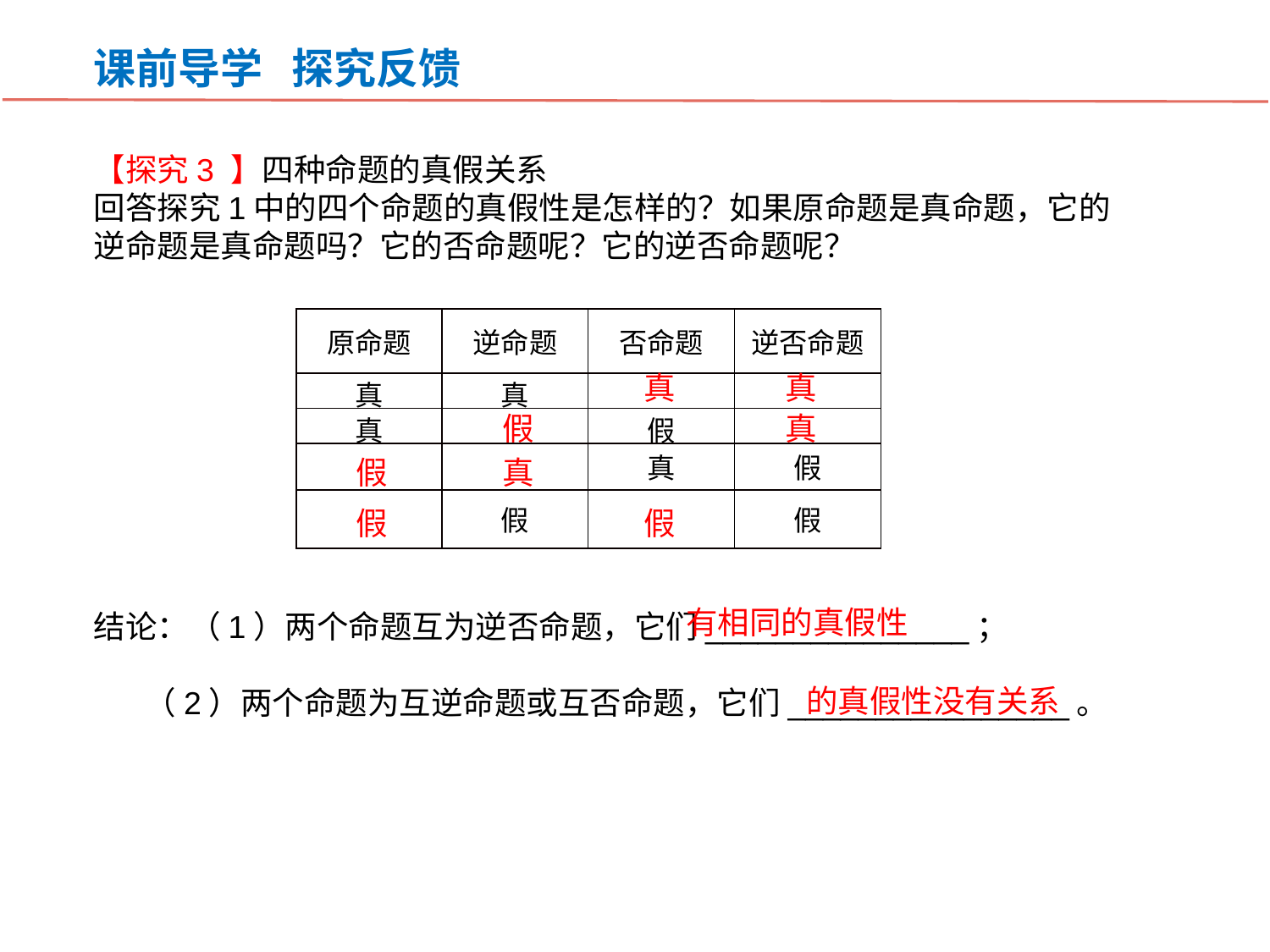

课前导学   探究反馈
【探究3 】四种命题的真假关系
回答探究1中的四个命题的真假性是怎样的？如果原命题是真命题，它的逆命题是真命题吗？它的否命题呢？它的逆否命题呢？

结论：（1）两个命题互为逆否命题，它们_______________；

      （2）两个命题为互逆命题或互否命题，它们________________。
| 原命题 | 逆命题 | 否命题 | 逆否命题 |
| --- | --- | --- | --- |
| 真 | 真 |  |  |
| 真 |  | 假 |  |
|  |  | 真 | 假 |
|  | 假 |  | 假 |
真
真
假
真
假
真
假
假
有相同的真假性
的真假性没有关系